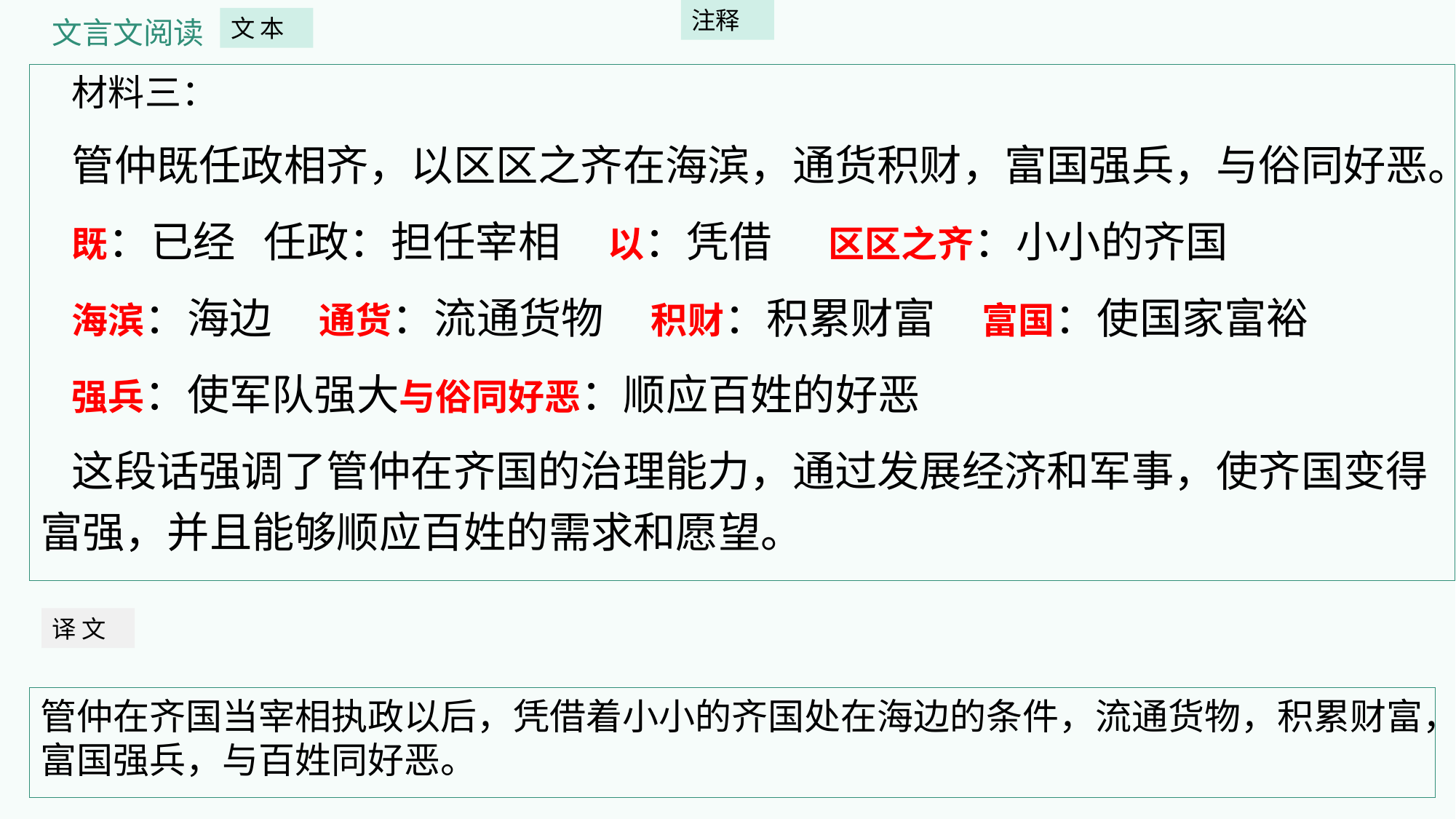

注释
文言文阅读
文 本
材料三：
管仲既任政相齐，以区区之齐在海滨，通货积财，富国强兵，与俗同好恶。
既：已经   任政：担任宰相     以：凭借      区区之齐：小小的齐国
海滨：海边     通货：流通货物     积财：积累财富     富国：使国家富裕
强兵：使军队强大与俗同好恶：顺应百姓的好恶
这段话强调了管仲在齐国的治理能力，通过发展经济和军事，使齐国变得富强，并且能够顺应百姓的需求和愿望。
译 文
管仲在齐国当宰相执政以后，凭借着小小的齐国处在海边的条件，流通货物，积累财富，富国强兵，与百姓同好恶。